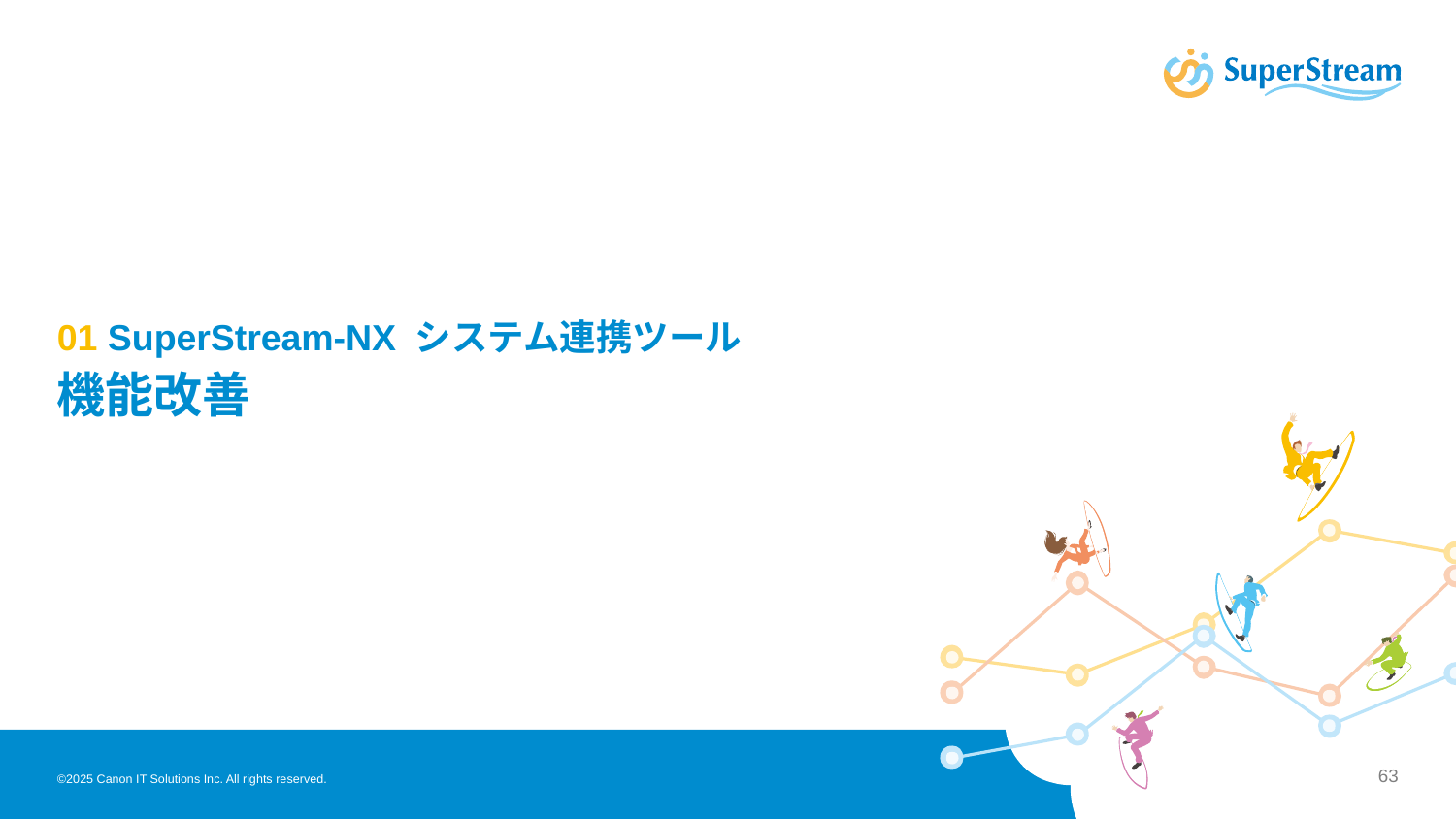

# 01 SuperStream-NX システム連携ツール 機能改善
©2025 Canon IT Solutions Inc. All rights reserved.
63